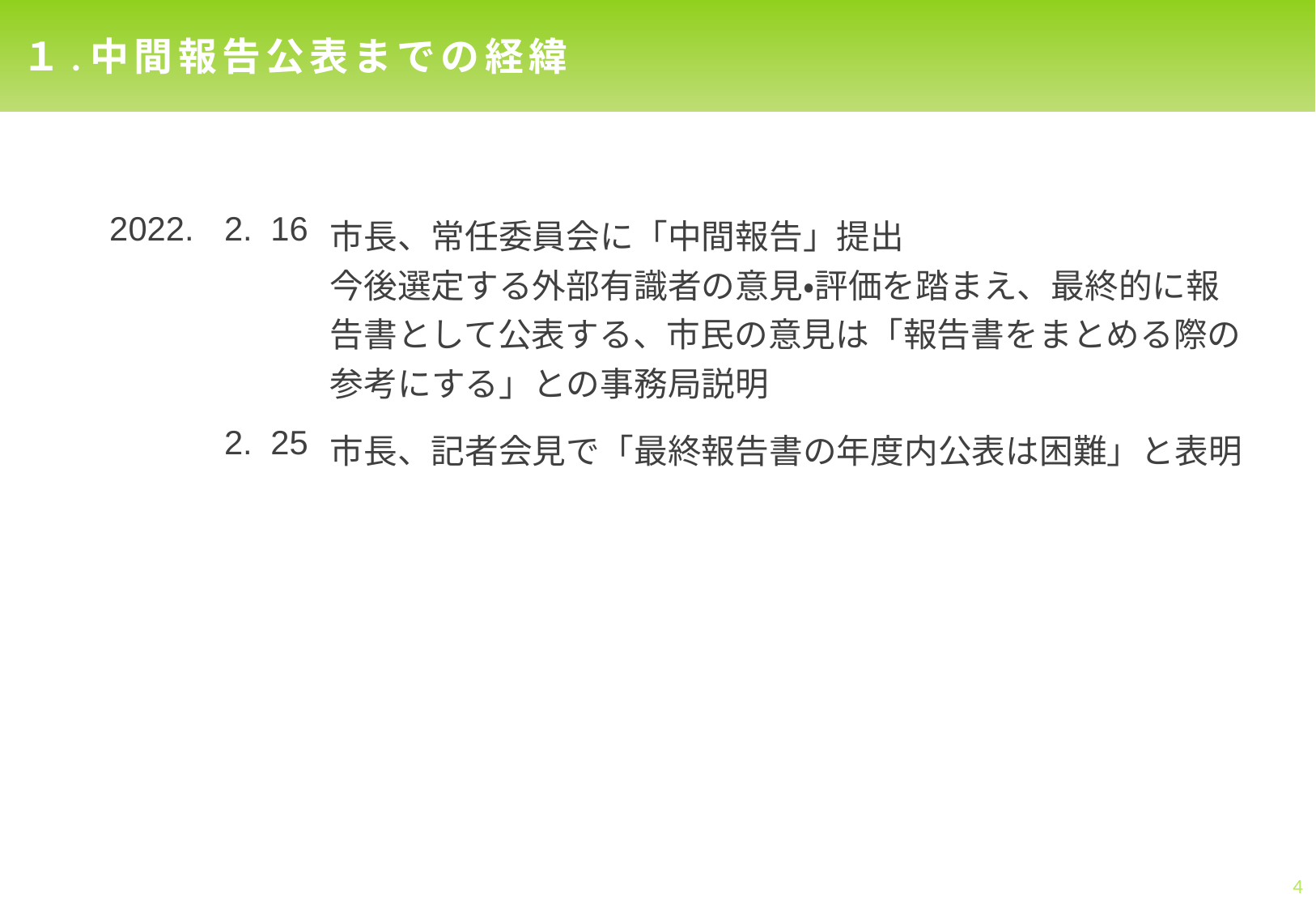

１.中間報告公表までの経緯
| 2022. | 2. | 16 | 市長、常任委員会に「中間報告」提出 今後選定する外部有識者の意見・評価を踏まえ、最終的に報告書として公表する、市民の意見は「報告書をまとめる際の参考にする」との事務局説明 |
| --- | --- | --- | --- |
|  | 2. | 25 | 市長、記者会見で「最終報告書の年度内公表は困難」と表明 |
4